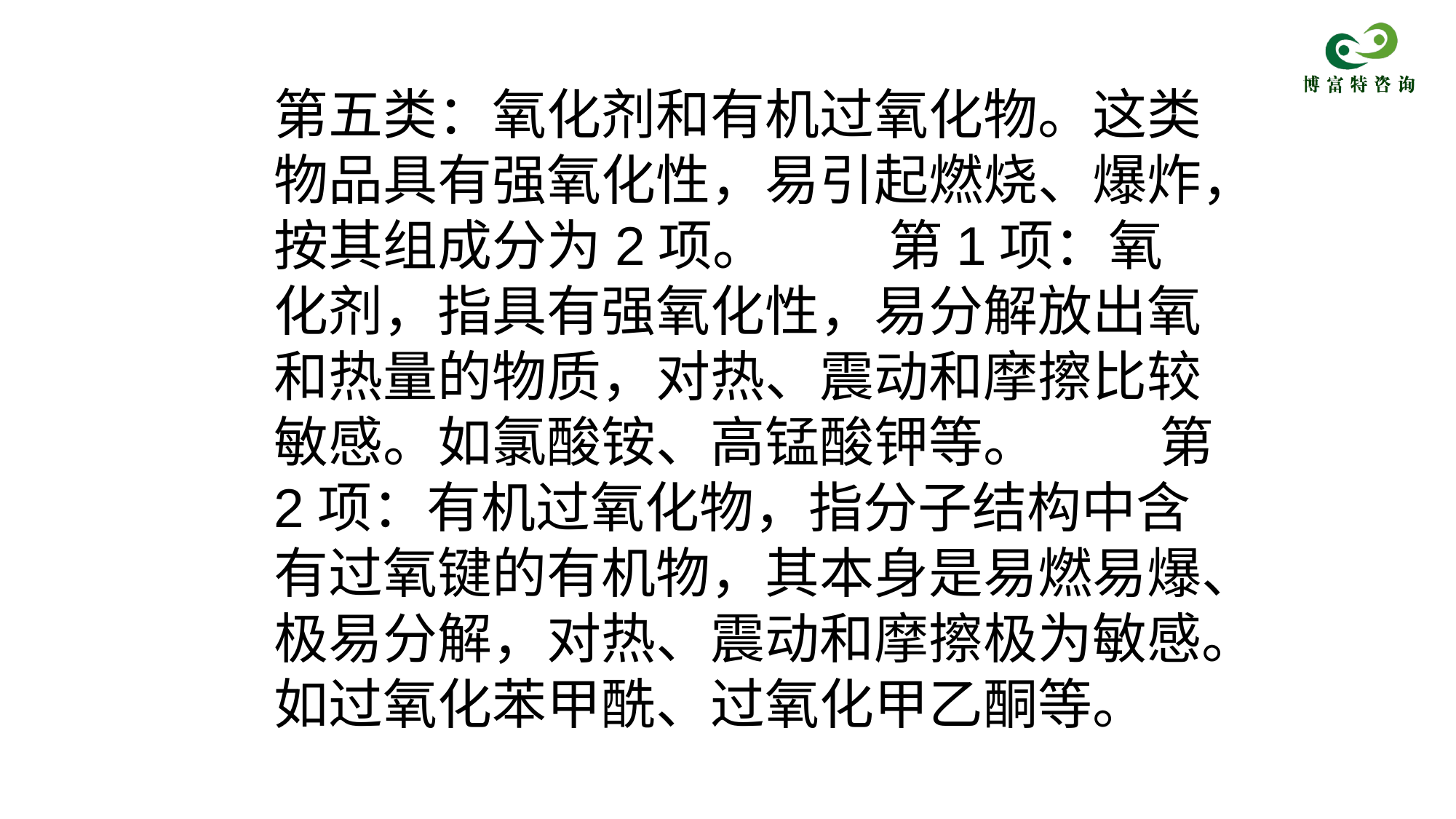

第五类：氧化剂和有机过氧化物。这类物品具有强氧化性，易引起燃烧、爆炸，按其组成分为2项。 　　第1项：氧化剂，指具有强氧化性，易分解放出氧和热量的物质，对热、震动和摩擦比较敏感。如氯酸铵、高锰酸钾等。 　　第2项：有机过氧化物，指分子结构中含有过氧键的有机物，其本身是易燃易爆、极易分解，对热、震动和摩擦极为敏感。如过氧化苯甲酰、过氧化甲乙酮等。